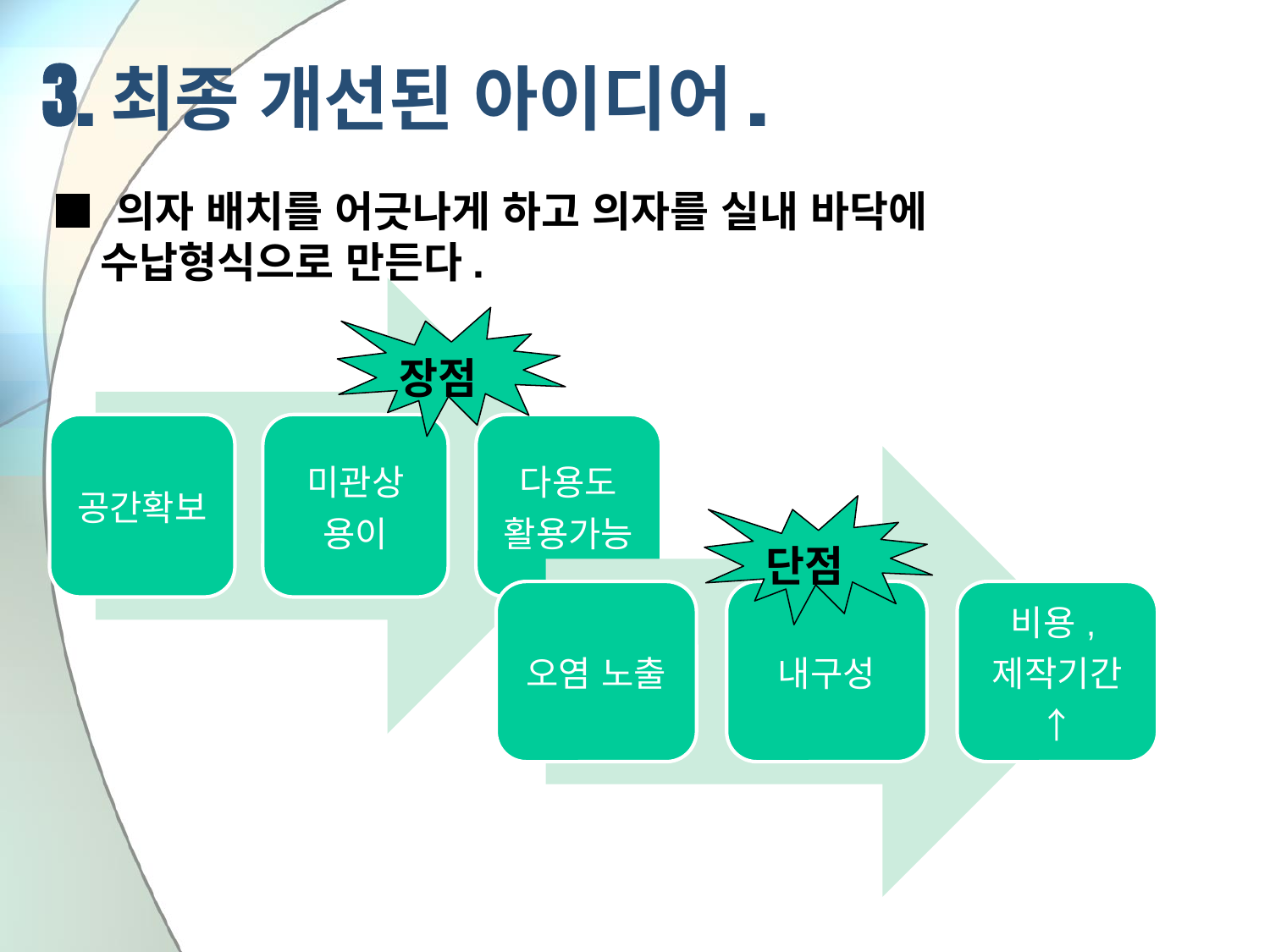

# 3.최종 개선된 아이디어.
■ 의자 배치를 어긋나게 하고 의자를 실내 바닥에 수납형식으로 만든다.

공간확보
미관상 용이
다용도 활용가능
장점
오염 노출
내구성
비용,제작기간↑
단점